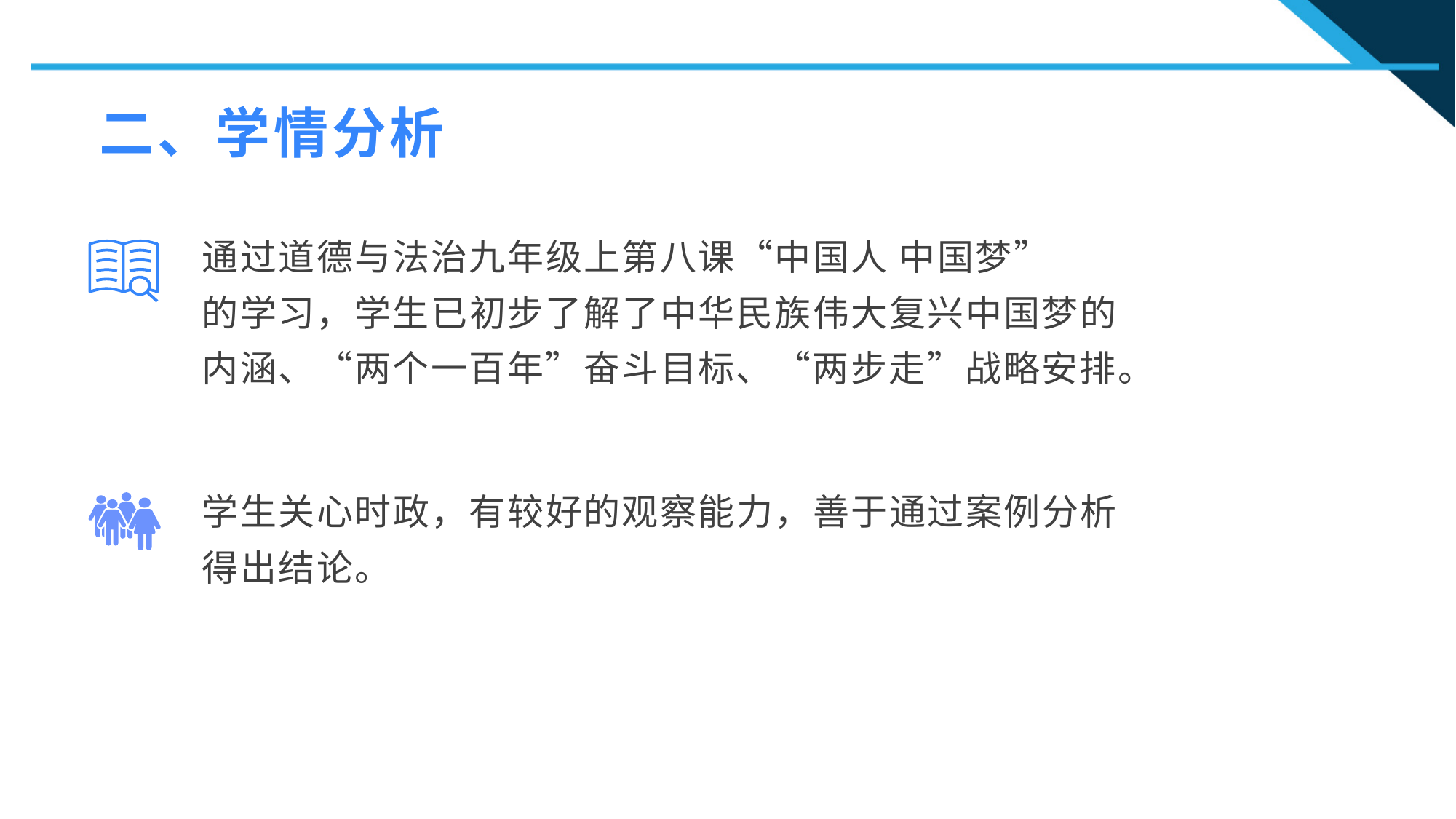

二、学情分析
通过道德与法治九年级上第八课“中国人 中国梦”
的学习，学生已初步了解了中华民族伟大复兴中国梦的
内涵、“两个一百年”奋斗目标、“两步走”战略安排。

2
学生关心时政，有较好的观察能力，善于通过案例分析
得出结论。